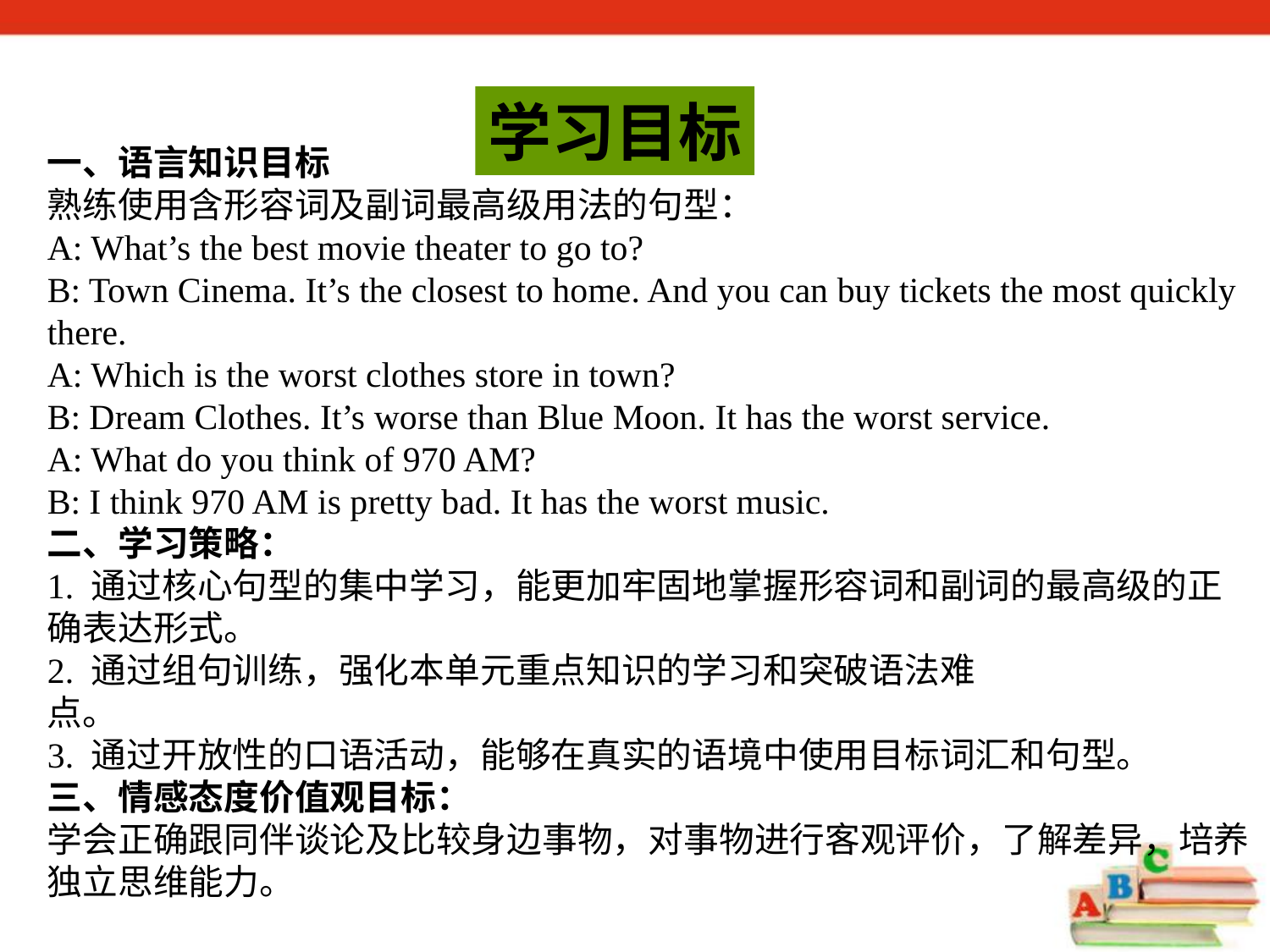

学习目标
一、语言知识目标
熟练使用含形容词及副词最高级用法的句型：
A: What’s the best movie theater to go to?
B: Town Cinema. It’s the closest to home. And you can buy tickets the most quickly there.
A: Which is the worst clothes store in town?
B: Dream Clothes. It’s worse than Blue Moon. It has the worst service.
A: What do you think of 970 AM?
B: I think 970 AM is pretty bad. It has the worst music.
二、学习策略：
1. 通过核心句型的集中学习，能更加牢固地掌握形容词和副词的最高级的正确表达形式。
2. 通过组句训练，强化本单元重点知识的学习和突破语法难
点。
3. 通过开放性的口语活动，能够在真实的语境中使用目标词汇和句型。
三、情感态度价值观目标：
学会正确跟同伴谈论及比较身边事物，对事物进行客观评价，了解差异，培养独立思维能力。